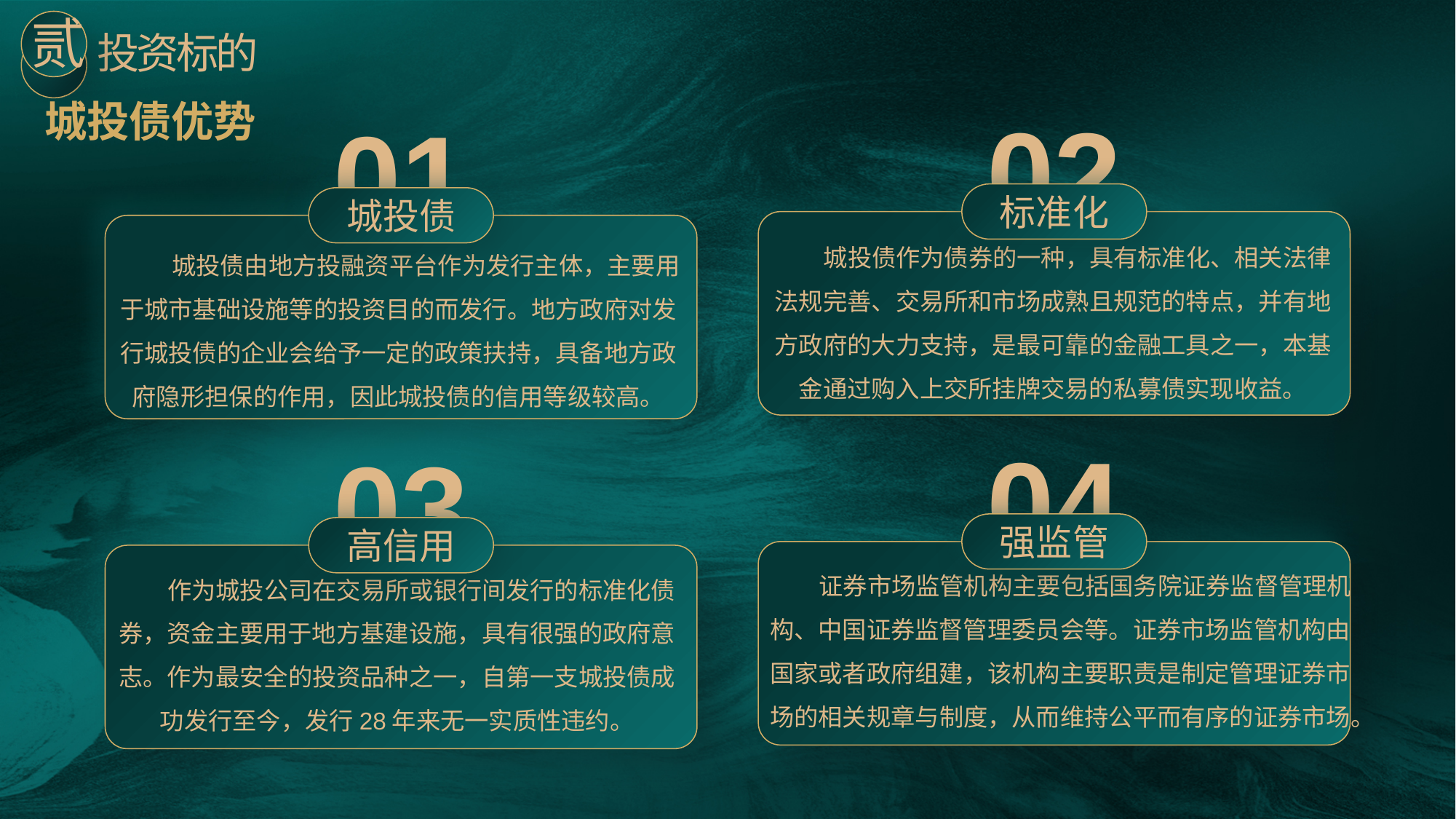

贰

投资标的
城投债优势
02

标准化

        城投债作为债券的一种，具有标准化、相关法律法规完善、交易所和市场成熟且规范的特点，并有地方政府的大力支持，是最可靠的金融工具之一，本基金通过购入上交所挂牌交易的私募债实现收益。
01

城投债

         城投债由地方投融资平台作为发行主体，主要用于城市基础设施等的投资目的而发行。地方政府对发行城投债的企业会给予一定的政策扶持，具备地方政府隐形担保的作用，因此城投债的信用等级较高。
04

强监管

        证券市场监管机构主要包括国务院证券监督管理机构、中国证券监督管理委员会等。证券市场监管机构由国家或者政府组建，该机构主要职责是制定管理证券市场的相关规章与制度，从而维持公平而有序的证券市场。
03

高信用

        作为城投公司在交易所或银行间发行的标准化债券，资金主要用于地方基建设施，具有很强的政府意志。作为最安全的投资品种之一，自第一支城投债成功发行至今，发行28年来无一实质性违约。